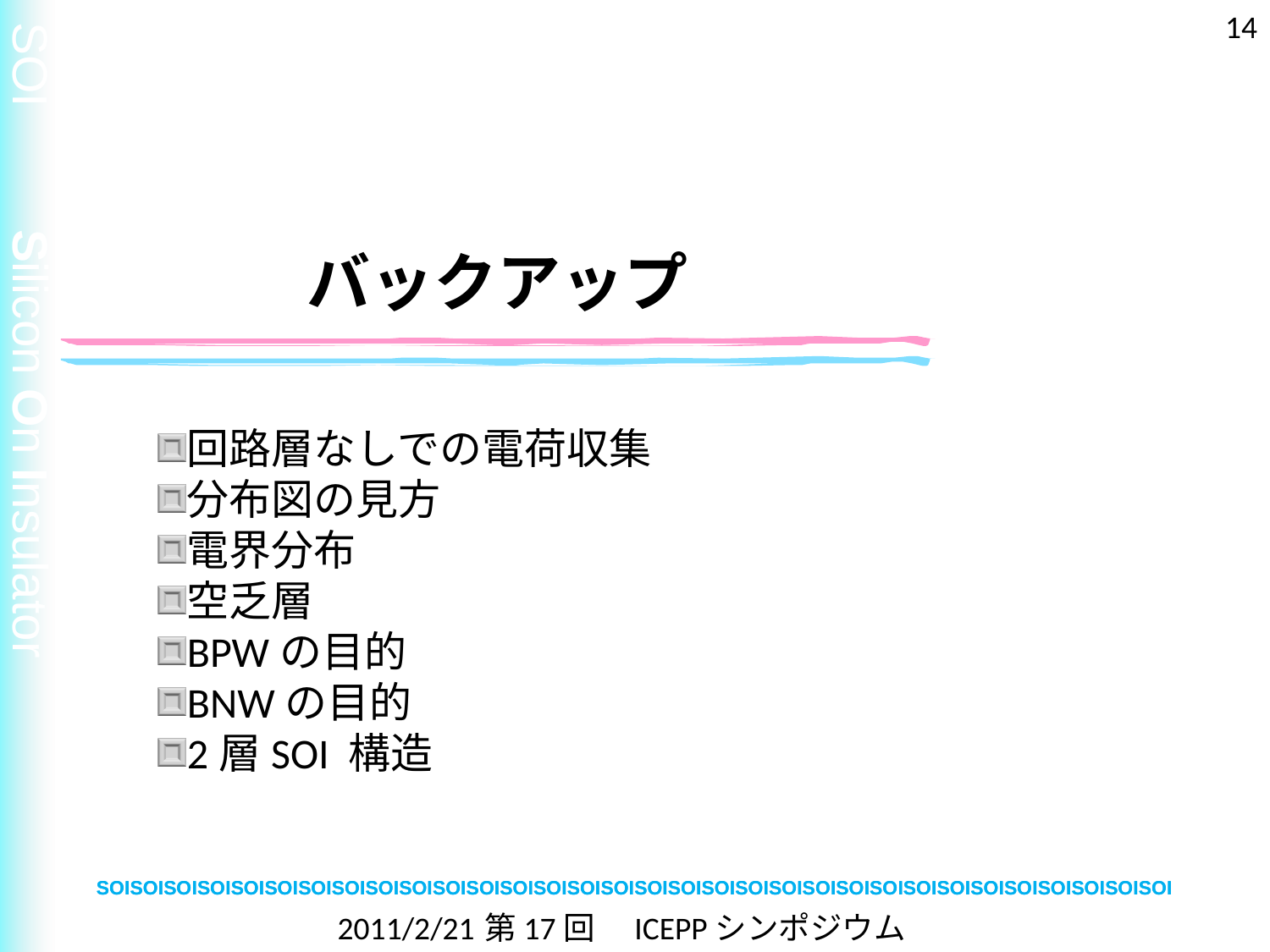

14
SOI　　Silicon On Insulator
# バックアップ
回路層なしでの電荷収集
分布図の見方
電界分布
空乏層
BPWの目的
BNWの目的
2層SOI 構造
2011/2/21
第17回　ICEPPシンポジウム